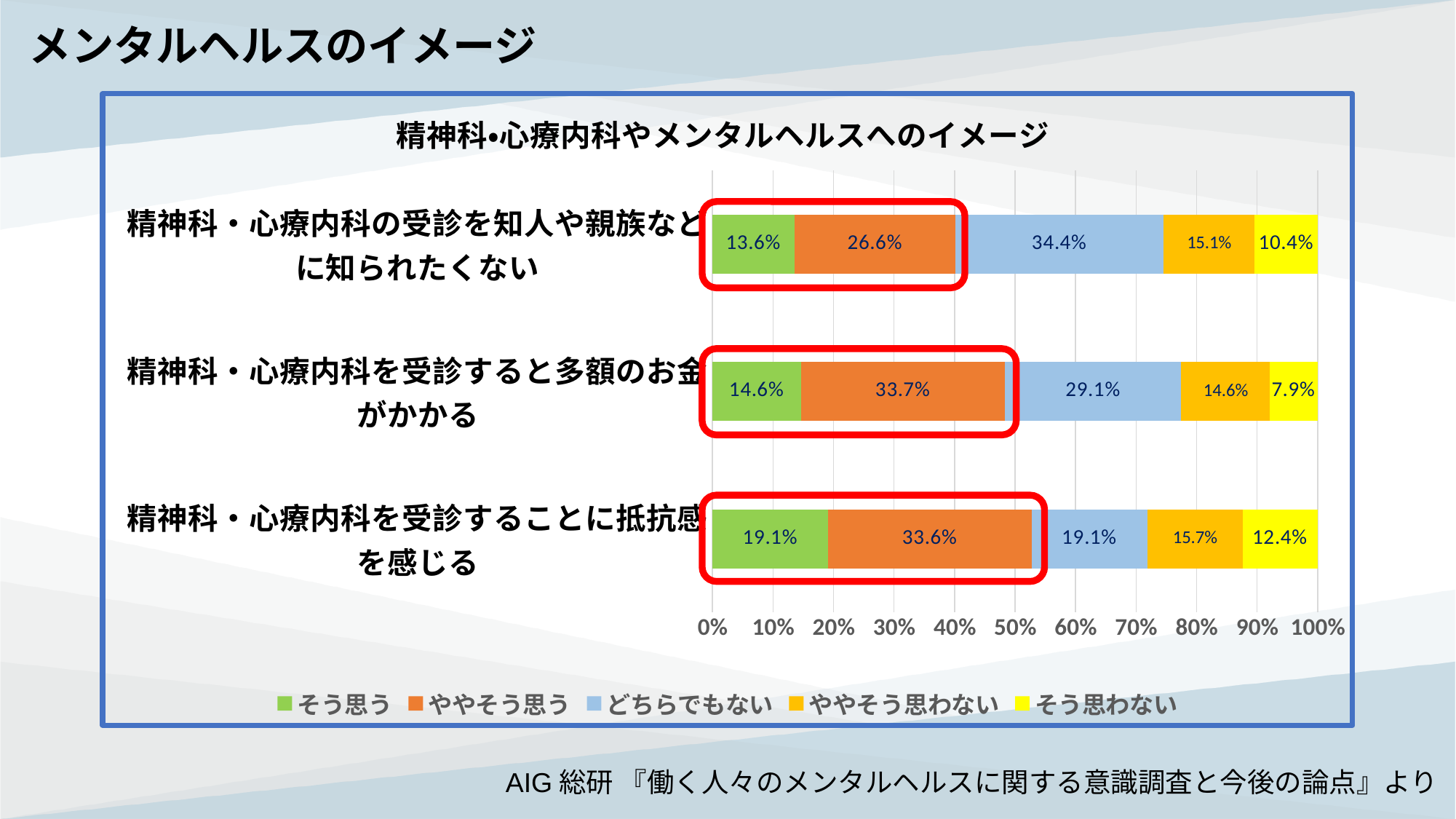

# メンタルヘルスのイメージ

### Chart: 精神科・心療内科やメンタルヘルスへのイメージ

| Category | そう思う | ややそう思う | どちらでもない | ややそう思わない | そう思わない |
|---|---|---|---|---|---|
| 精神科・心療内科を受診することに抵抗感を感じる | 0.191 | 0.336 | 0.191 | 0.157 | 0.124 |
| 精神科・心療内科を受診すると多額のお金がかかる | 0.146 | 0.337 | 0.291 | 0.146 | 0.079 |
| 精神科・心療内科の受診を知人や親族などに知られたくない | 0.136 | 0.266 | 0.344 | 0.151 | 0.104 |

AIG総研 『働く人々のメンタルヘルスに関する意識調査と今後の論点』より